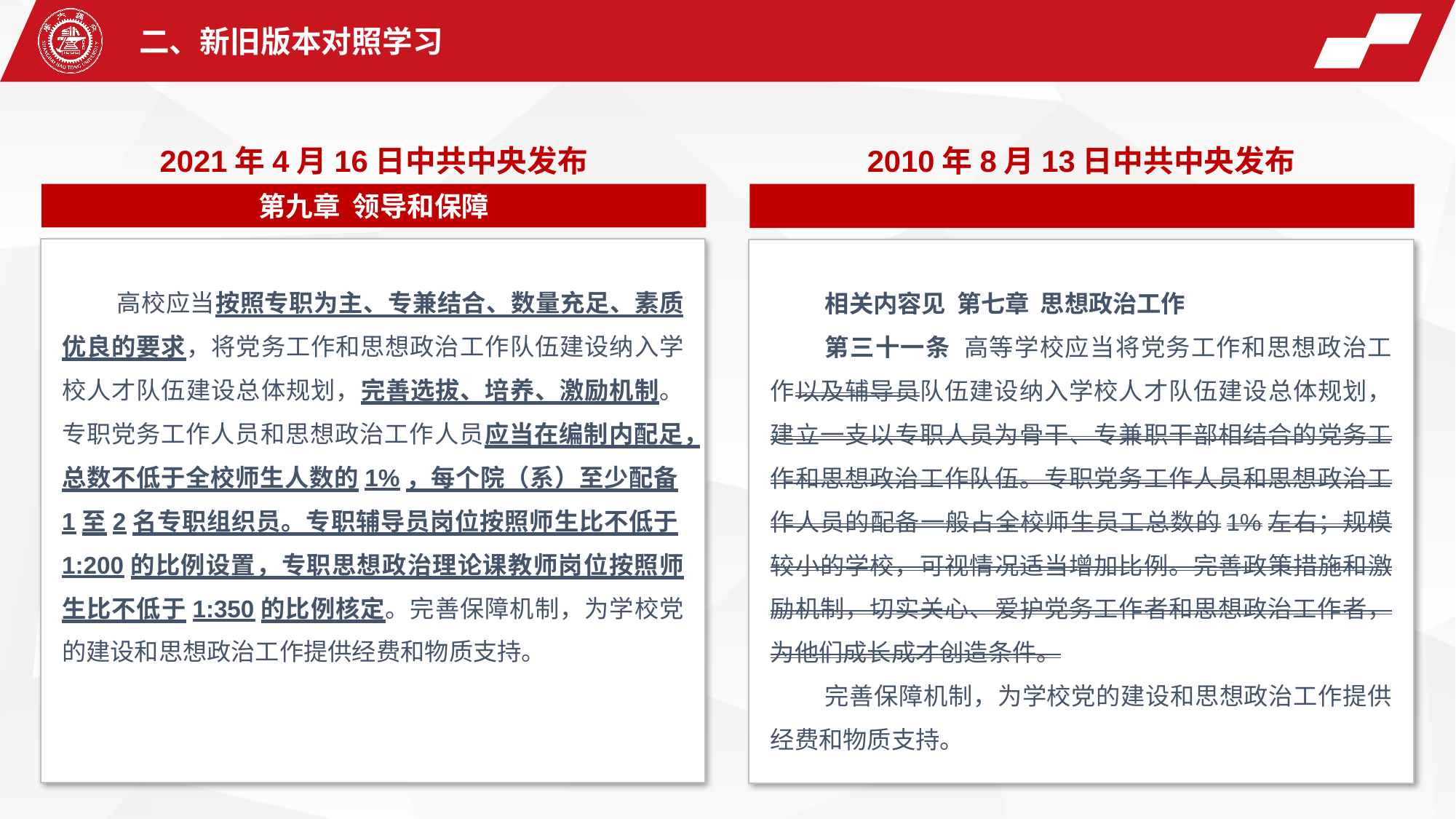

二、新旧版本对照学习
2021年4月16日中共中央发布
2010年8月13日中共中央发布
第九章  领导和保障

高校应当按照专职为主、专兼结合、数量充足、素质优良的要求，将党务工作和思想政治工作队伍建设纳入学校人才队伍建设总体规划，完善选拔、培养、激励机制。专职党务工作人员和思想政治工作人员应当在编制内配足，总数不低于全校师生人数的1%，每个院（系）至少配备1至2名专职组织员。专职辅导员岗位按照师生比不低于1:200的比例设置，专职思想政治理论课教师岗位按照师生比不低于1:350的比例核定。完善保障机制，为学校党的建设和思想政治工作提供经费和物质支持。

相关内容见  第七章  思想政治工作
第三十一条  高等学校应当将党务工作和思想政治工作以及辅导员队伍建设纳入学校人才队伍建设总体规划，建立一支以专职人员为骨干、专兼职干部相结合的党务工作和思想政治工作队伍。专职党务工作人员和思想政治工作人员的配备一般占全校师生员工总数的1%左右；规模较小的学校，可视情况适当增加比例。完善政策措施和激励机制，切实关心、爱护党务工作者和思想政治工作者，为他们成长成才创造条件。
完善保障机制，为学校党的建设和思想政治工作提供经费和物质支持。